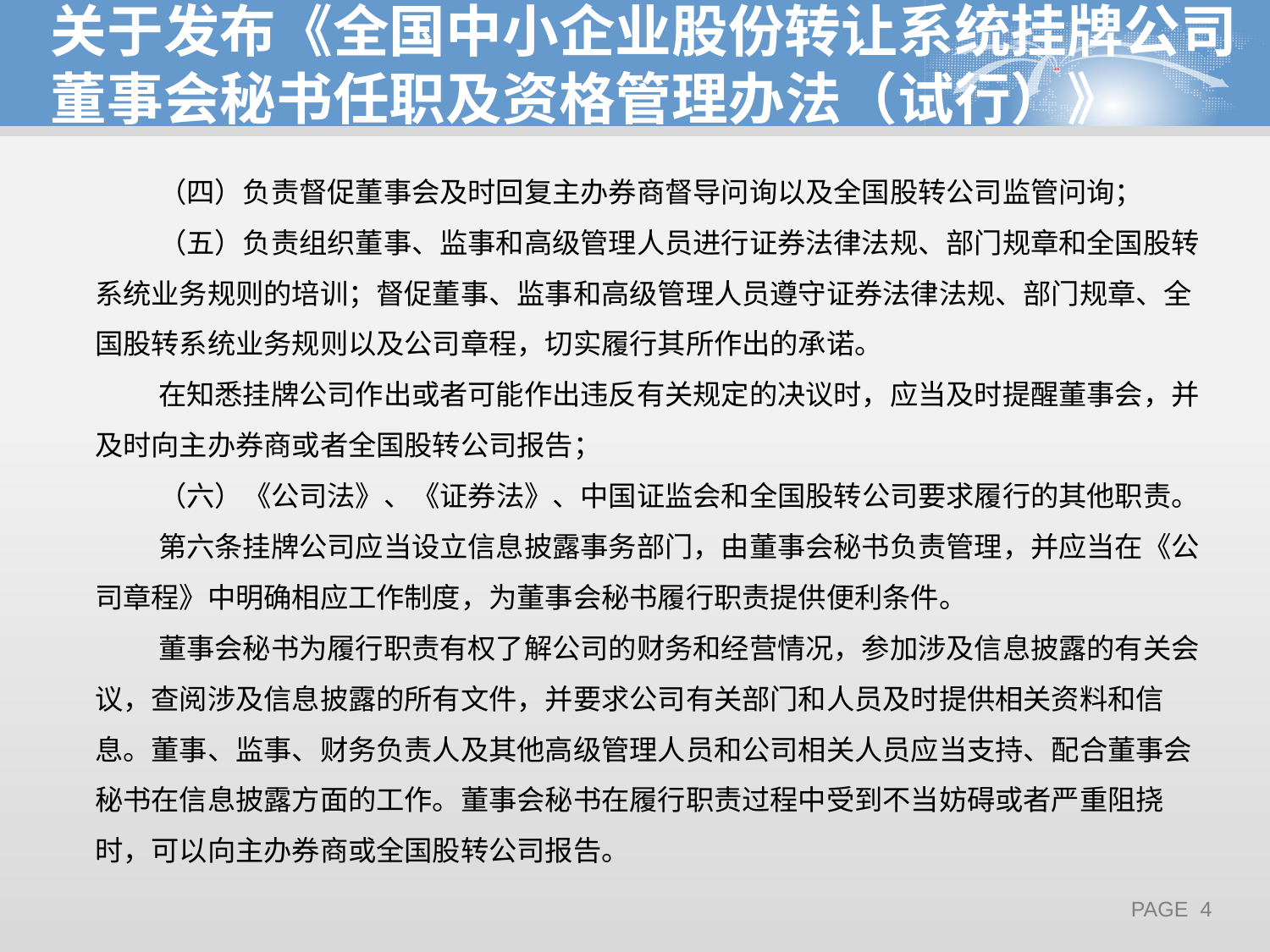

关于发布《全国中小企业股份转让系统挂牌公司董事会秘书任职及资格管理办法（试行）》
（四）负责督促董事会及时回复主办券商督导问询以及全国股转公司监管问询；
（五）负责组织董事、监事和高级管理人员进行证券法律法规、部门规章和全国股转系统业务规则的培训；督促董事、监事和高级管理人员遵守证券法律法规、部门规章、全国股转系统业务规则以及公司章程，切实履行其所作出的承诺。
在知悉挂牌公司作出或者可能作出违反有关规定的决议时，应当及时提醒董事会，并及时向主办券商或者全国股转公司报告；
（六）《公司法》、《证券法》、中国证监会和全国股转公司要求履行的其他职责。
第六条挂牌公司应当设立信息披露事务部门，由董事会秘书负责管理，并应当在《公司章程》中明确相应工作制度，为董事会秘书履行职责提供便利条件。
董事会秘书为履行职责有权了解公司的财务和经营情况，参加涉及信息披露的有关会议，查阅涉及信息披露的所有文件，并要求公司有关部门和人员及时提供相关资料和信息。董事、监事、财务负责人及其他高级管理人员和公司相关人员应当支持、配合董事会秘书在信息披露方面的工作。董事会秘书在履行职责过程中受到不当妨碍或者严重阻挠时，可以向主办券商或全国股转公司报告。